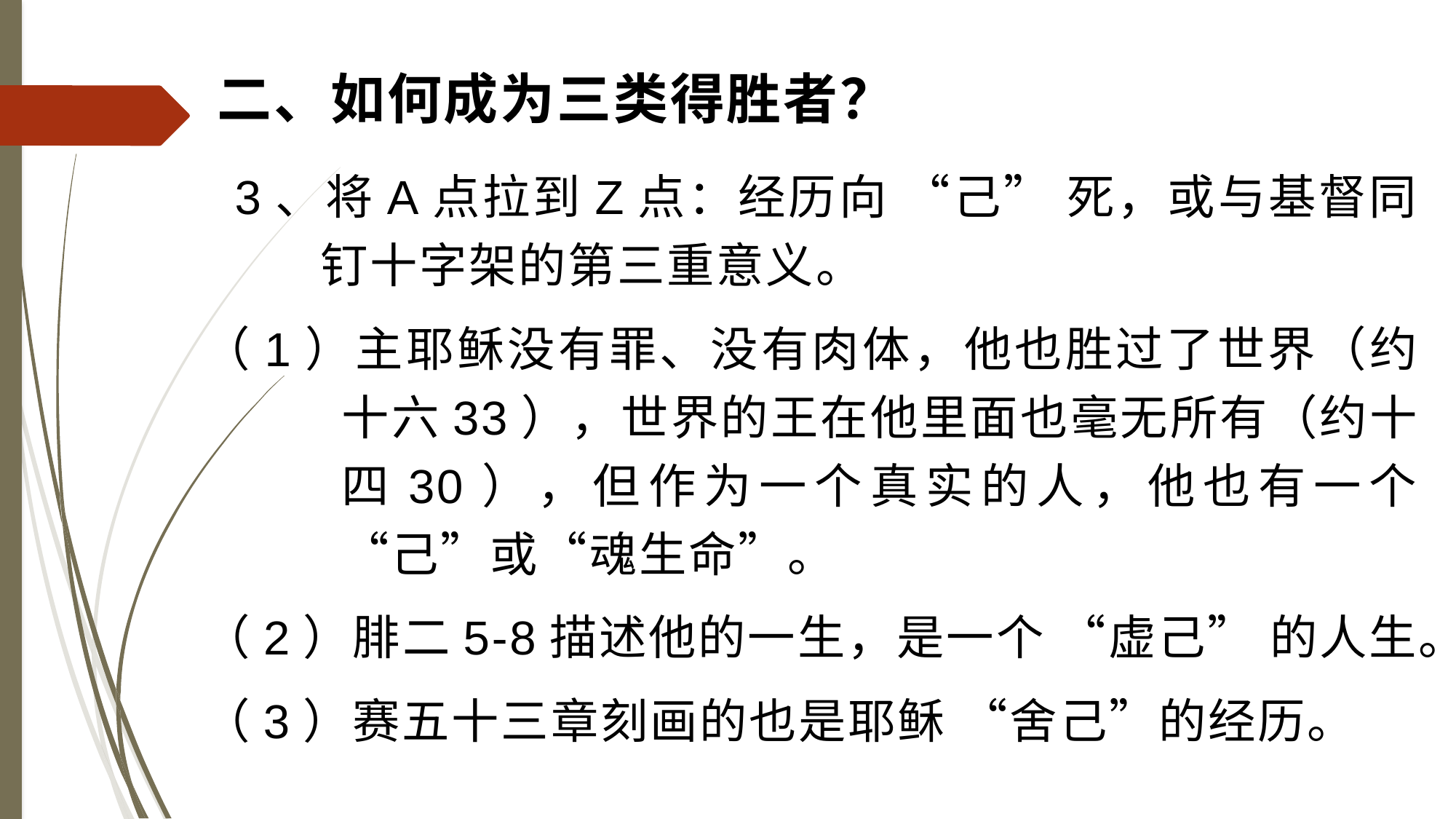

# 二、如何成为三类得胜者？
3、将A点拉到Z点：经历向 “己” 死，或与基督同钉十字架的第三重意义。
（1）主耶稣没有罪、没有肉体，他也胜过了世界（约十六33），世界的王在他里面也毫无所有（约十四30），但作为一个真实的人，他也有一个“己”或“魂生命”。
（2）腓二5-8描述他的一生，是一个 “虚己” 的人生。
（3）赛五十三章刻画的也是耶稣 “舍己”的经历。